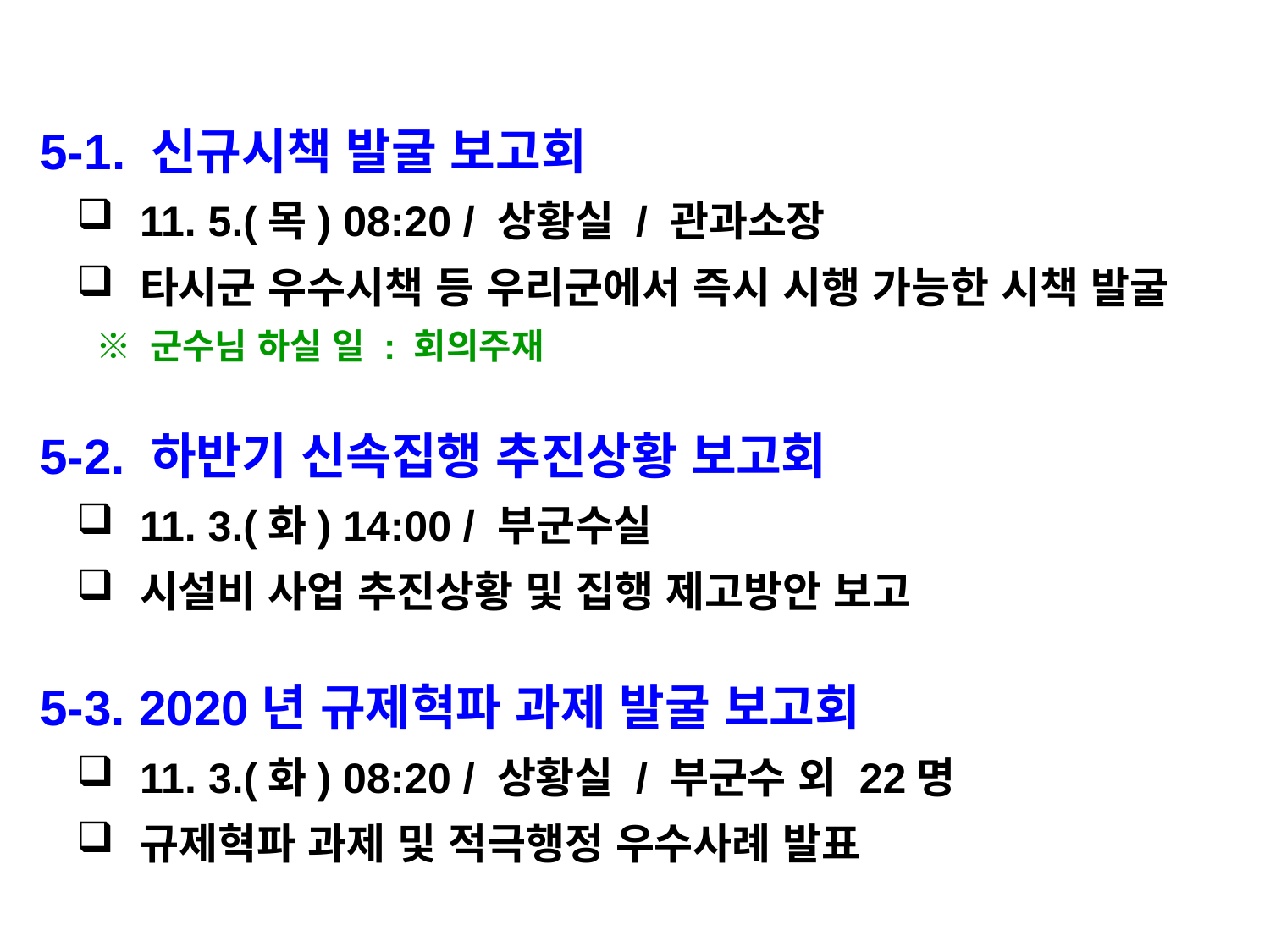

5-1. 신규시책 발굴 보고회
11. 5.(목) 08:20 / 상황실 / 관과소장
타시군 우수시책 등 우리군에서 즉시 시행 가능한 시책 발굴
  ※ 군수님 하실 일 : 회의주재
  5-2. 하반기 신속집행 추진상황 보고회
11. 3.(화) 14:00 / 부군수실
시설비 사업 추진상황 및 집행 제고방안 보고

  5-3. 2020년 규제혁파 과제 발굴 보고회
11. 3.(화) 08:20 / 상황실 / 부군수 외 22명
규제혁파 과제 및 적극행정 우수사례 발표